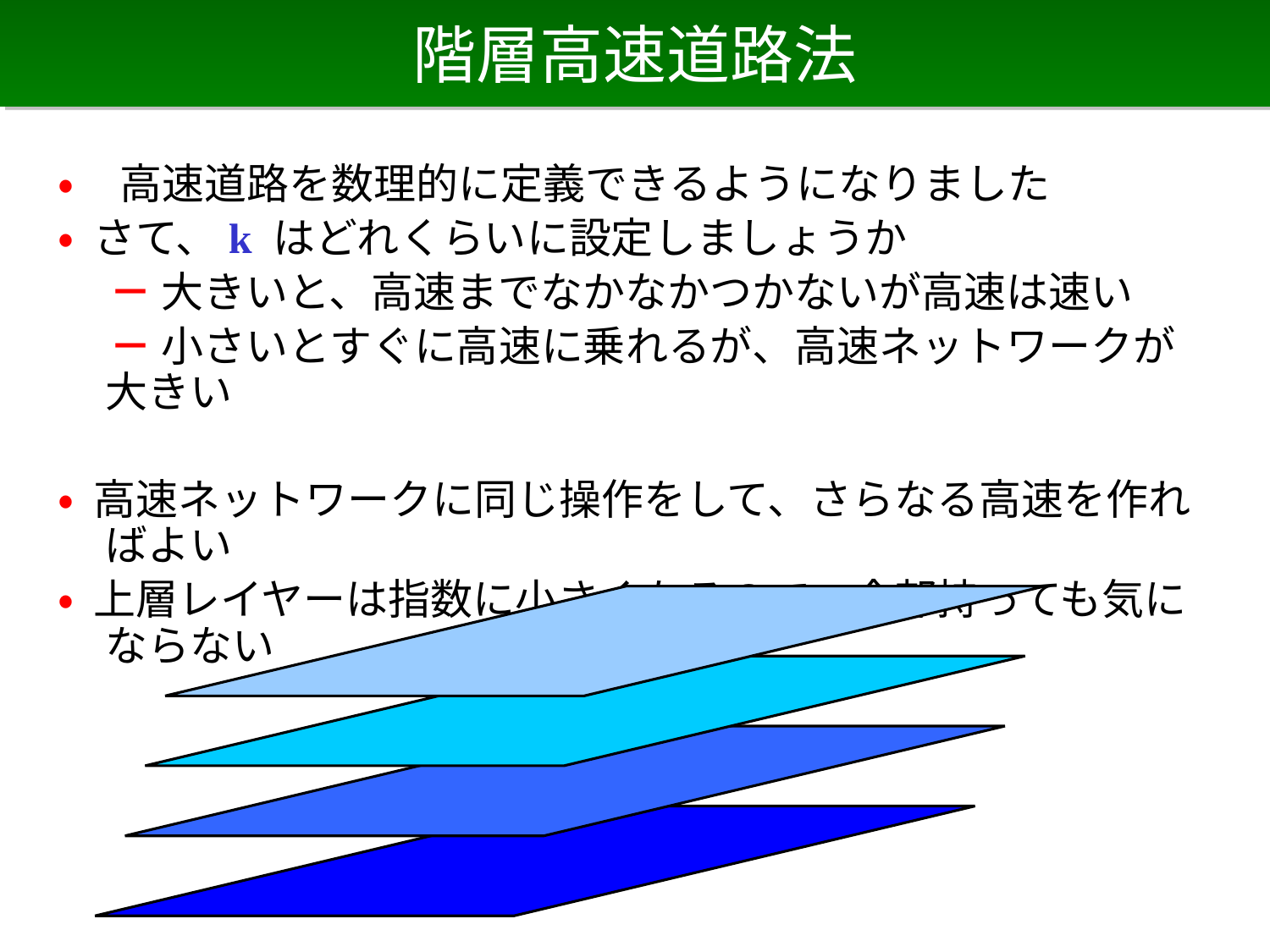

# 階層高速道路法
• 高速道路を数理的に定義できるようになりました
• さて、k はどれくらいに設定しましょうか
　 － 大きいと、高速までなかなかつかないが高速は速い
　 － 小さいとすぐに高速に乗れるが、高速ネットワークが大きい

• 高速ネットワークに同じ操作をして、さらなる高速を作ればよい
• 上層レイヤーは指数に小さくなるので、全部持っても気にならない